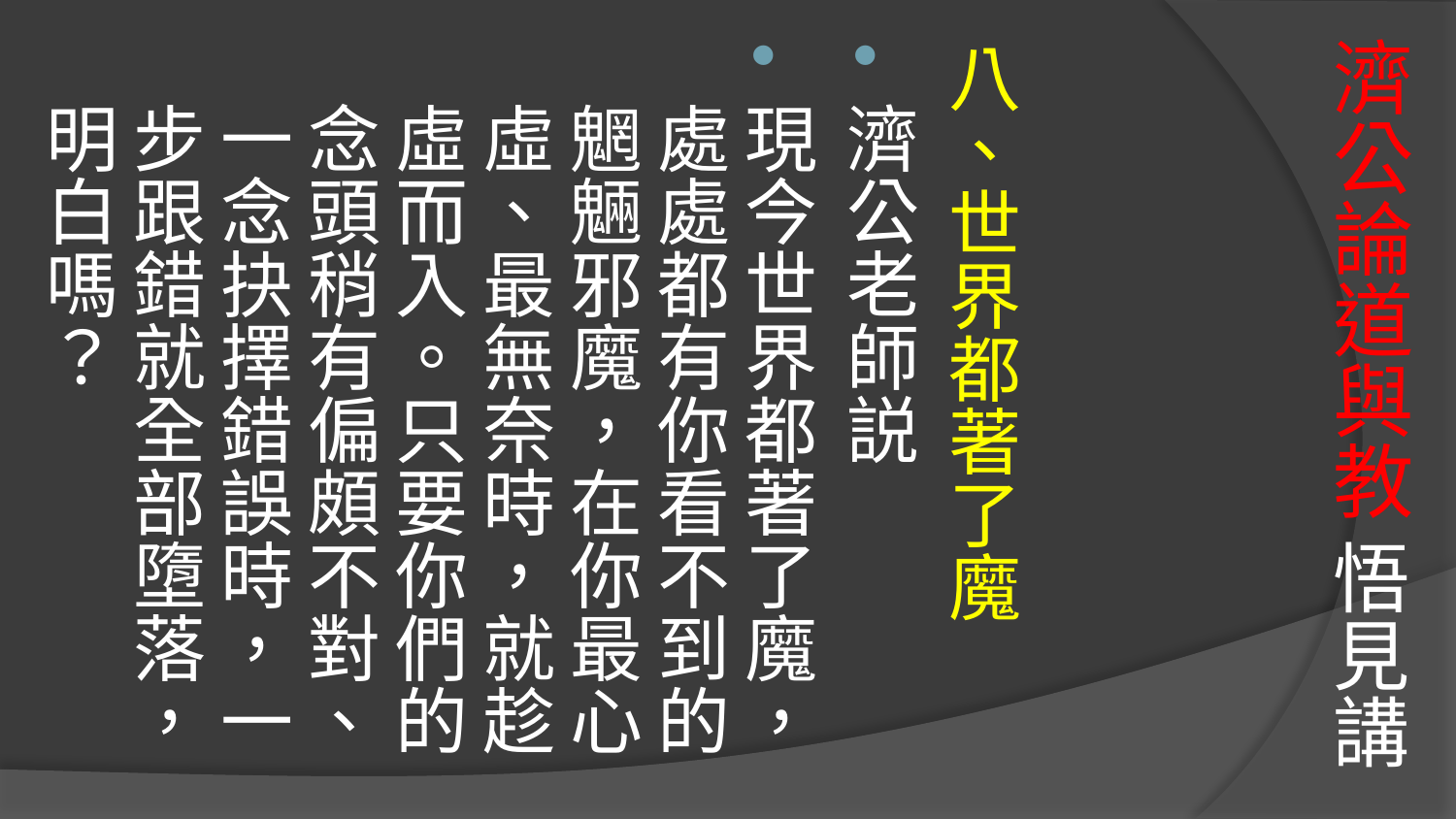

# 濟公論道與教 悟見講
八、世界都著了魔
濟公老師説
現今世界都著了魔，處處都有你看不到的魍魎邪魔，在你最心虛、最無奈時，就趁虛而入。只要你們的念頭稍有偏頗不對、一念抉擇錯誤時，一步跟錯就全部墮落，明白嗎？